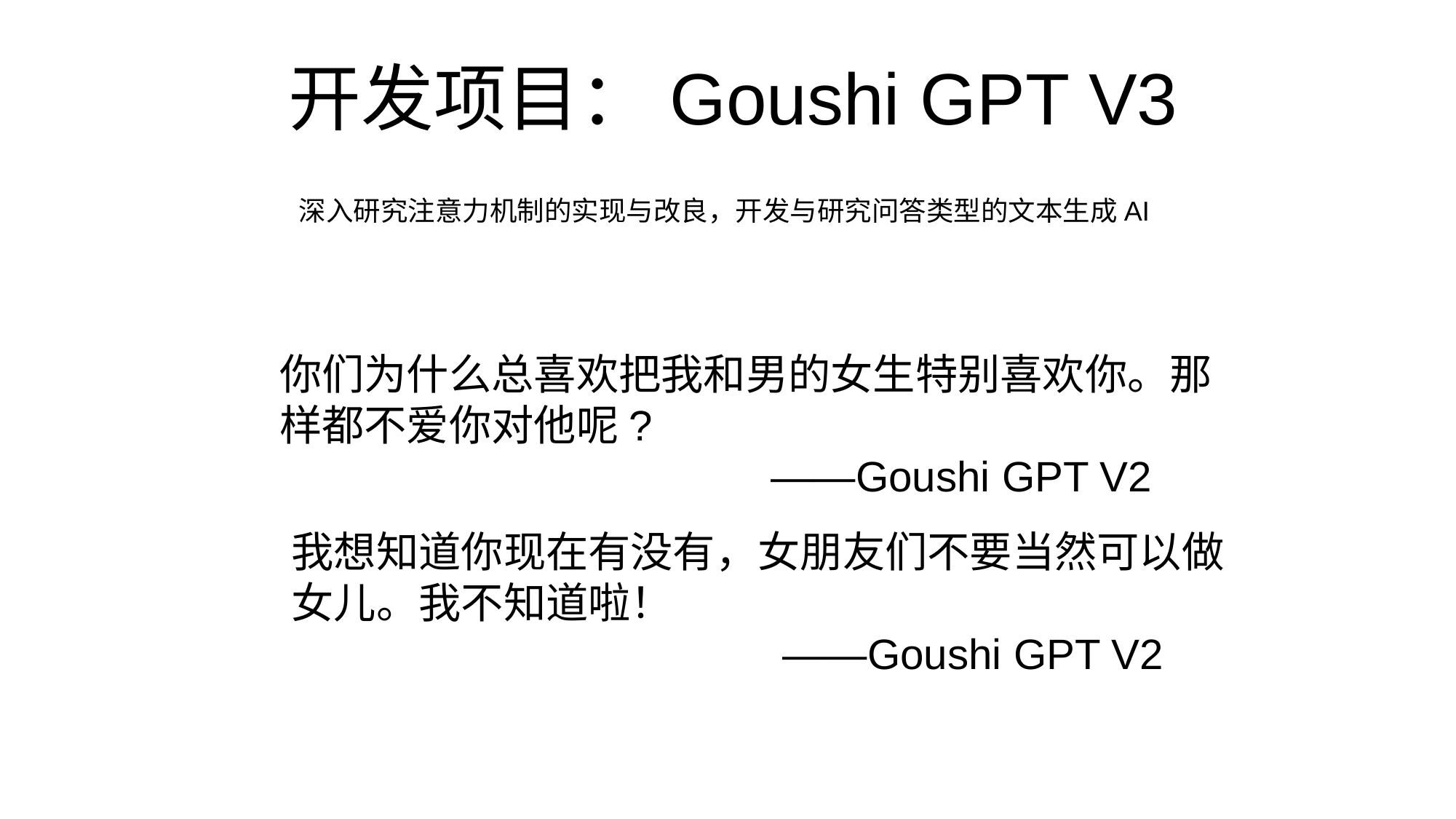

开发项目：Goushi GPT V3
深入研究注意力机制的实现与改良，开发与研究问答类型的文本生成AI
你们为什么总喜欢把我和男的女生特别喜欢你。那样都不爱你对他呢?
——Goushi GPT V2
我想知道你现在有没有，女朋友们不要当然可以做女儿。我不知道啦！
——Goushi GPT V2